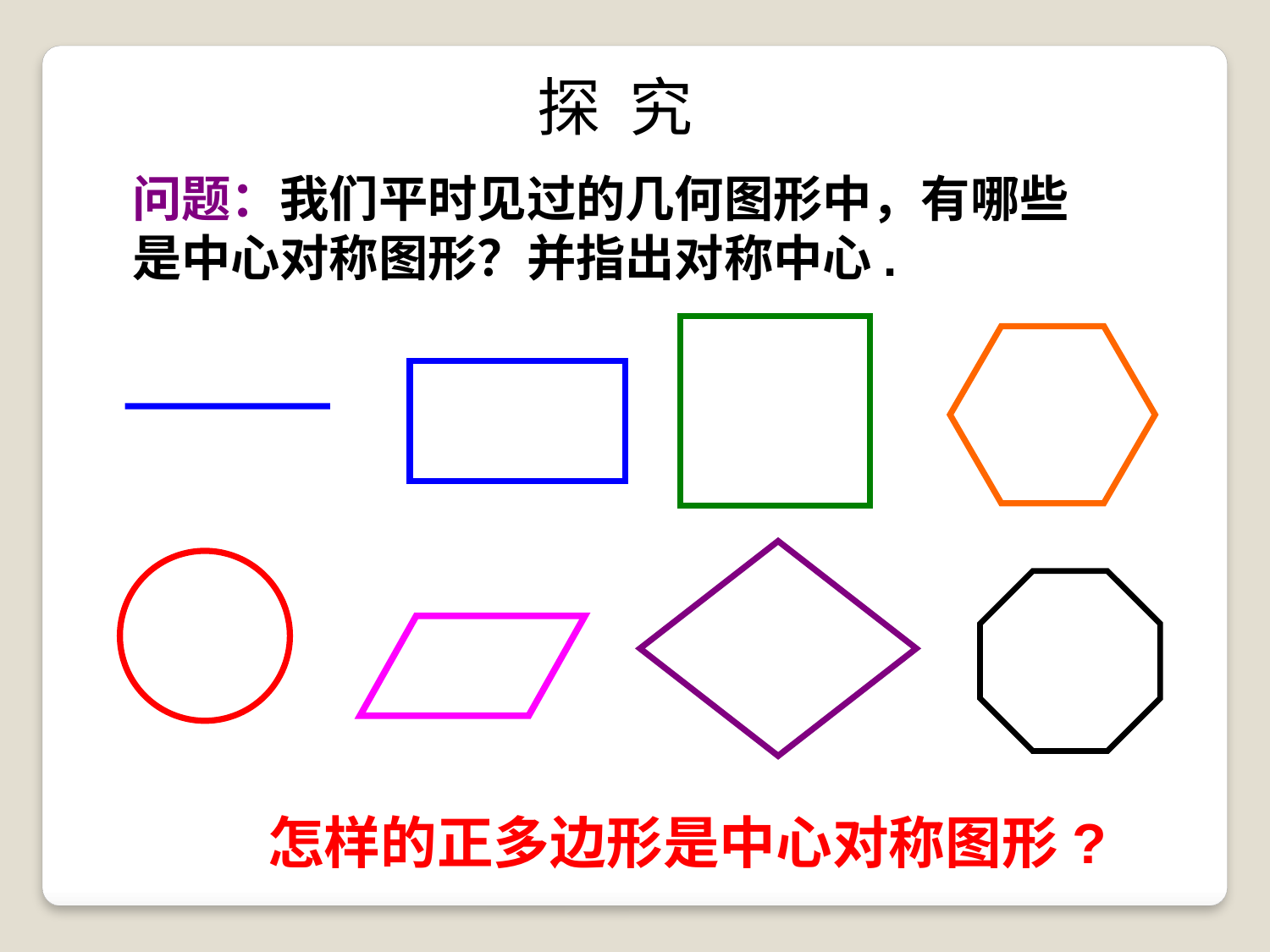

探  究
问题：我们平时见过的几何图形中，有哪些是中心对称图形？并指出对称中心.

怎样的正多边形是中心对称图形?